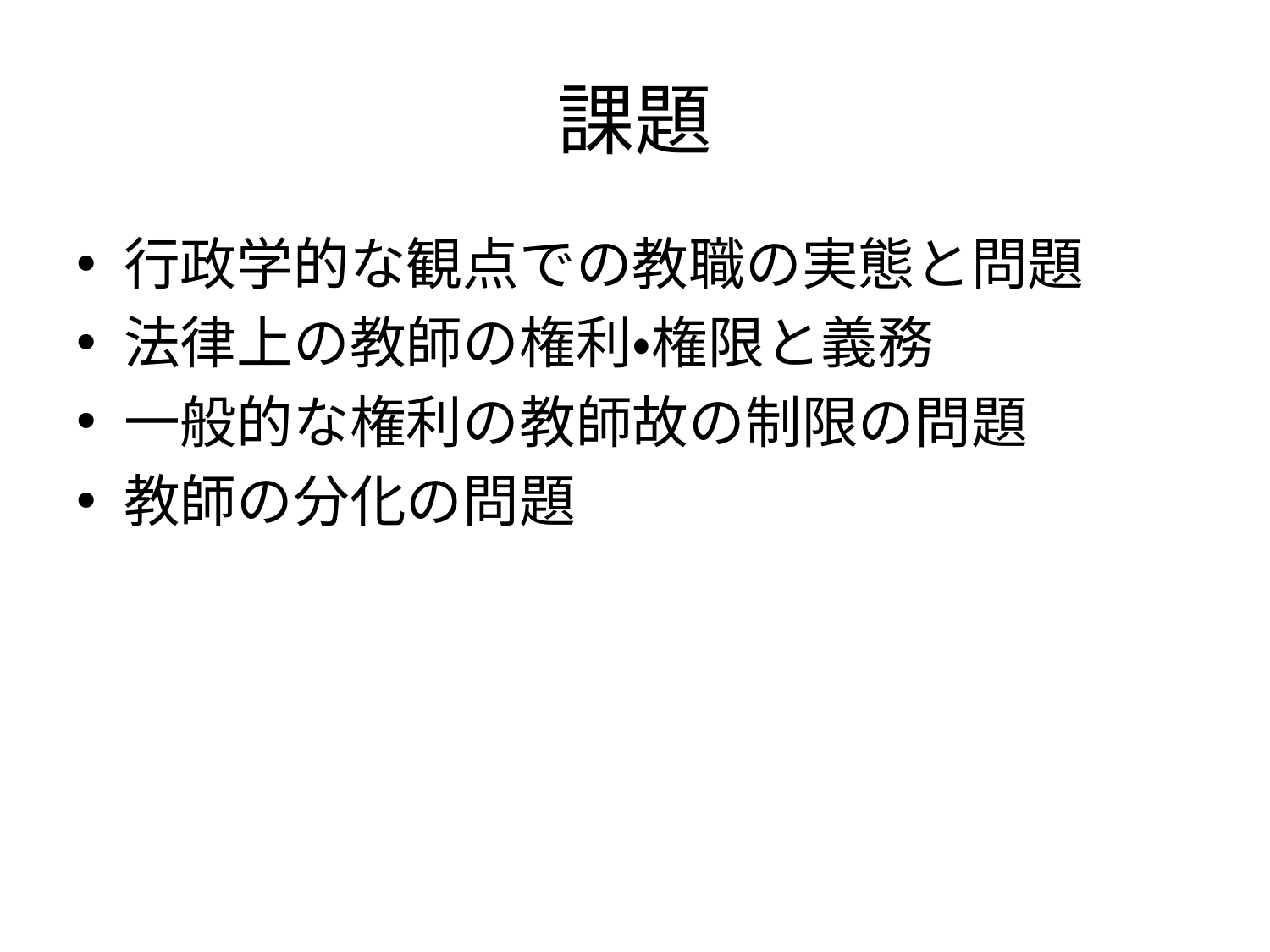

# 課題
行政学的な観点での教職の実態と問題
法律上の教師の権利・権限と義務
一般的な権利の教師故の制限の問題
教師の分化の問題